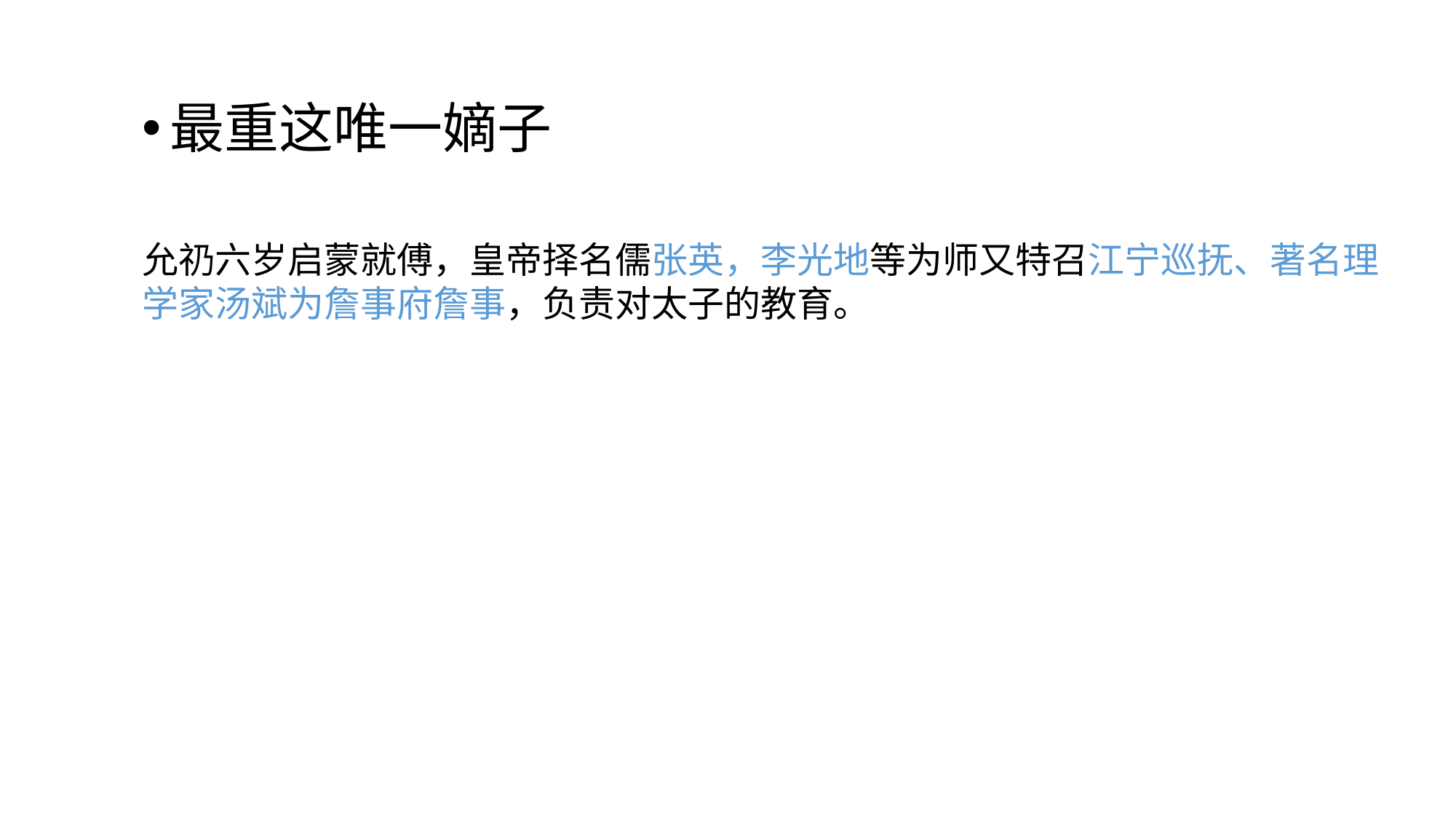

最重这唯一嫡子

允礽六岁启蒙就傅，皇帝择名儒张英，李光地等为师又特召江宁巡抚、著名理学家汤斌为詹事府詹事，负责对太子的教育。